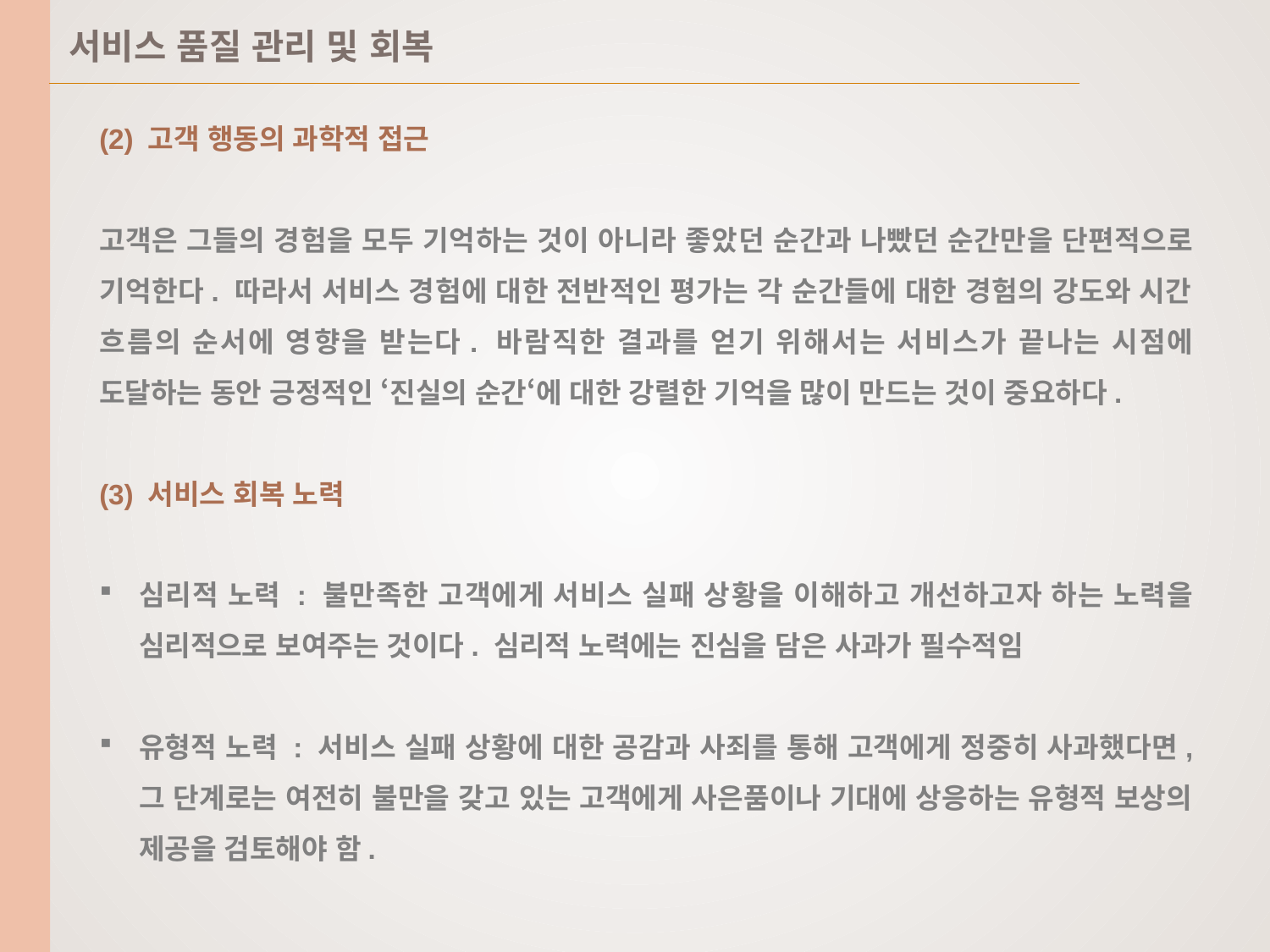

서비스 품질 관리 및 회복
(2) 고객 행동의 과학적 접근

고객은 그들의 경험을 모두 기억하는 것이 아니라 좋았던 순간과 나빴던 순간만을 단편적으로 기억한다. 따라서 서비스 경험에 대한 전반적인 평가는 각 순간들에 대한 경험의 강도와 시간 흐름의 순서에 영향을 받는다. 바람직한 결과를 얻기 위해서는 서비스가 끝나는 시점에 도달하는 동안 긍정적인 ‘진실의 순간‘에 대한 강렬한 기억을 많이 만드는 것이 중요하다.

(3) 서비스 회복 노력

심리적 노력 : 불만족한 고객에게 서비스 실패 상황을 이해하고 개선하고자 하는 노력을 심리적으로 보여주는 것이다. 심리적 노력에는 진심을 담은 사과가 필수적임

유형적 노력 : 서비스 실패 상황에 대한 공감과 사죄를 통해 고객에게 정중히 사과했다면, 그 단계로는 여전히 불만을 갖고 있는 고객에게 사은품이나 기대에 상응하는 유형적 보상의 제공을 검토해야 함.